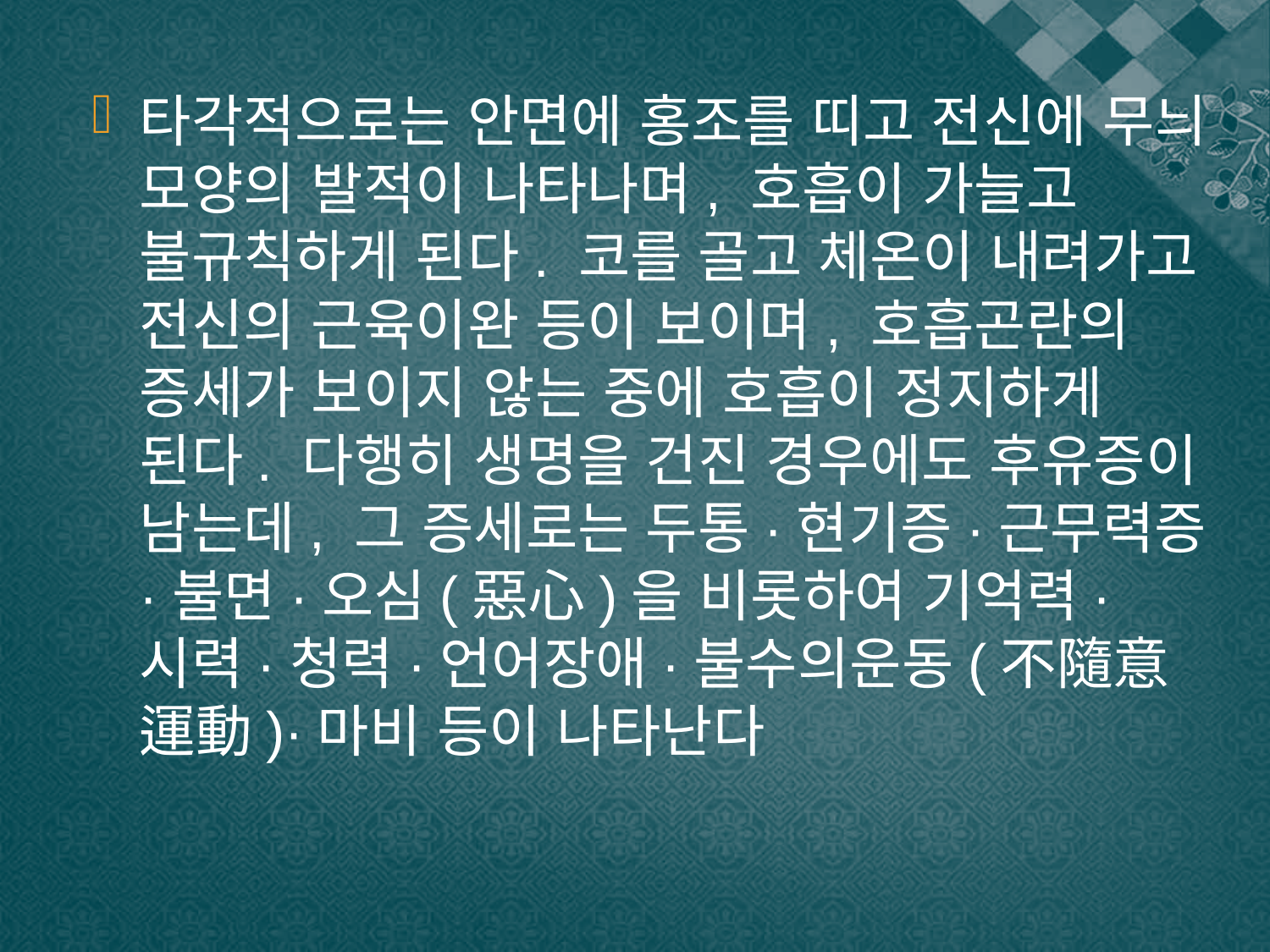

타각적으로는 안면에 홍조를 띠고 전신에 무늬 모양의 발적이 나타나며, 호흡이 가늘고 불규칙하게 된다. 코를 골고 체온이 내려가고 전신의 근육이완 등이 보이며, 호흡곤란의 증세가 보이지 않는 중에 호흡이 정지하게 된다. 다행히 생명을 건진 경우에도 후유증이 남는데, 그 증세로는 두통·현기증·근무력증·불면·오심(惡心)을 비롯하여 기억력·시력·청력·언어장애·불수의운동(不隨意運動)·마비 등이 나타난다